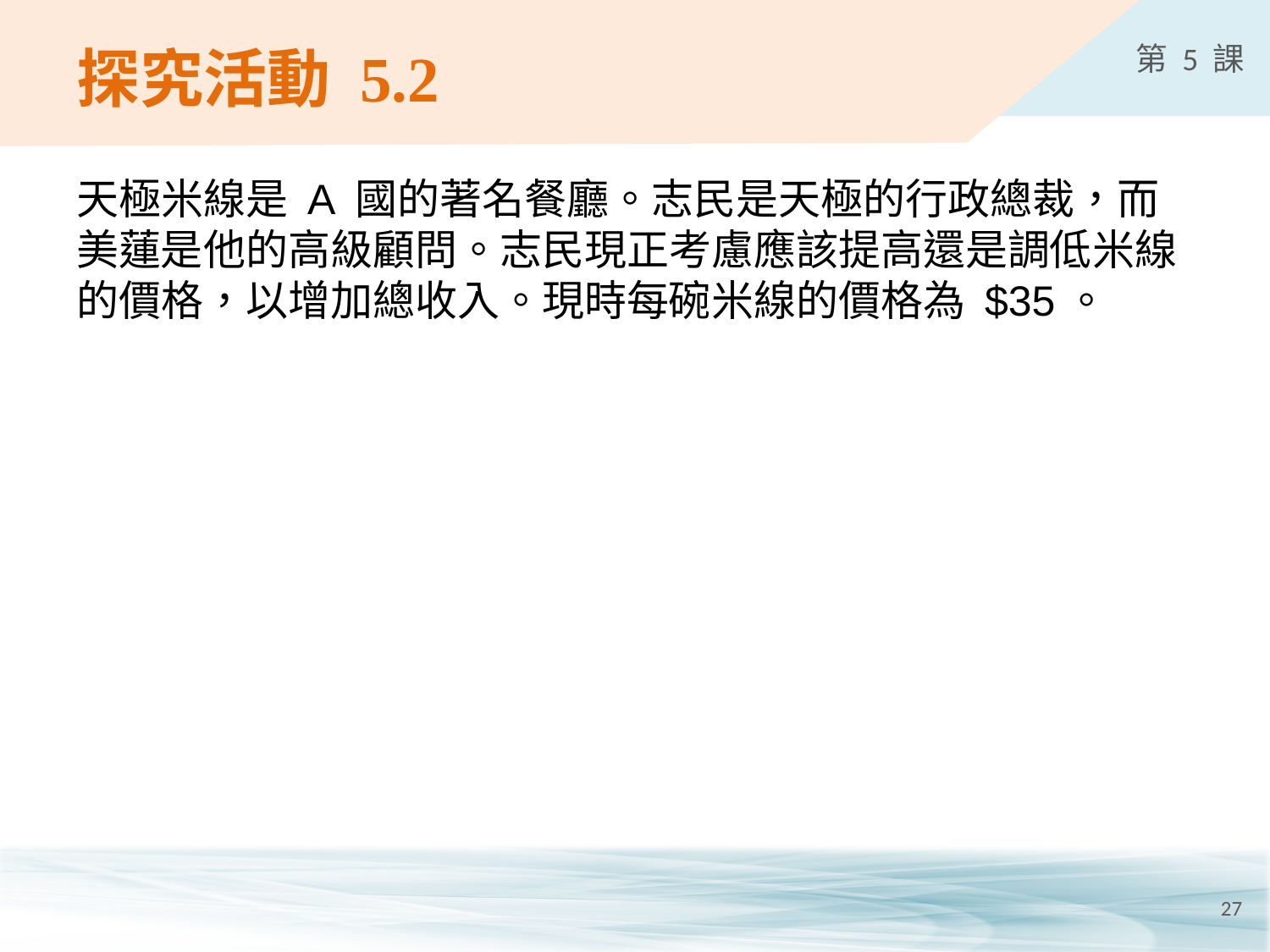

# 探究活動 5.2
天極米線是 A 國的著名餐廳。志民是天極的行政總裁，而美蓮是他的高級顧問。志民現正考慮應該提高還是調低米線的價格，以增加總收入。現時每碗米線的價格為 $35。
27